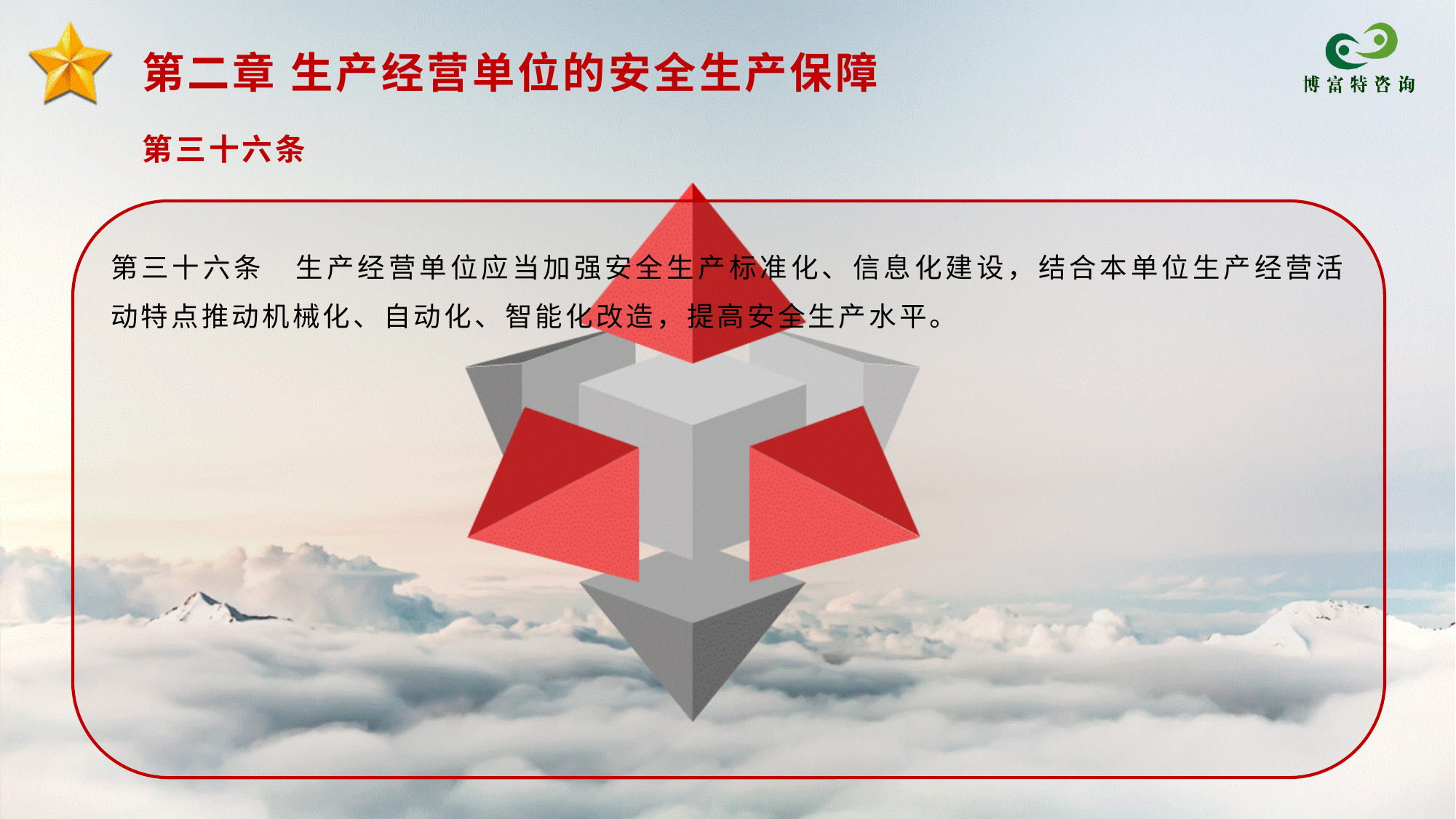

第二章 生产经营单位的安全生产保障
第三十六条
第三十六条　生产经营单位应当加强安全生产标准化、信息化建设，结合本单位生产经营活动特点推动机械化、自动化、智能化改造，提高安全生产水平。